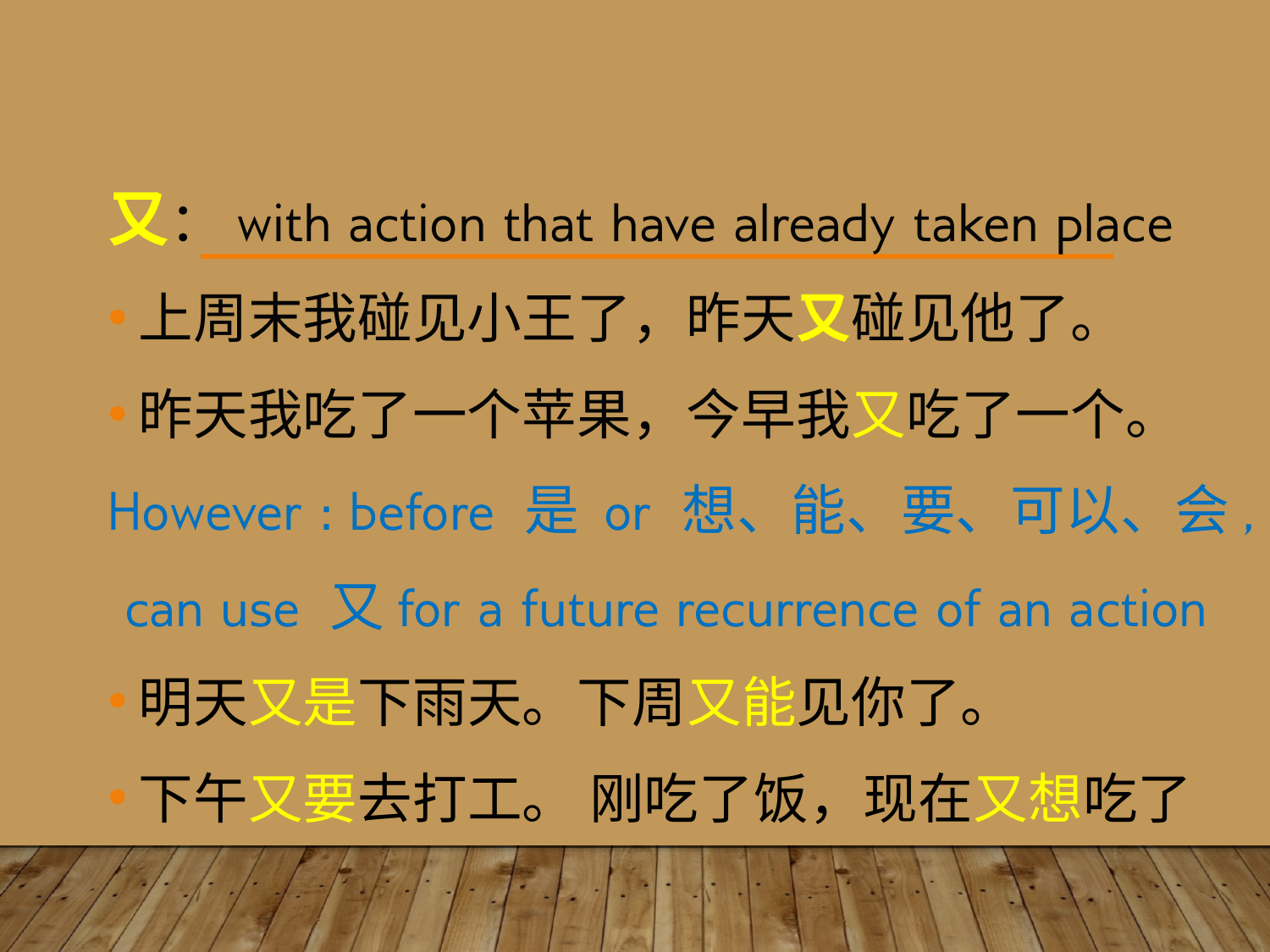

又：with action that have already taken place
上周末我碰见小王了，昨天又碰见他了。
昨天我吃了一个苹果，今早我又吃了一个。
However : before 是 or 想、能、要、可以、会,
 can use 又for a future recurrence of an action
明天又是下雨天。下周又能见你了。
下午又要去打工。 刚吃了饭，现在又想吃了